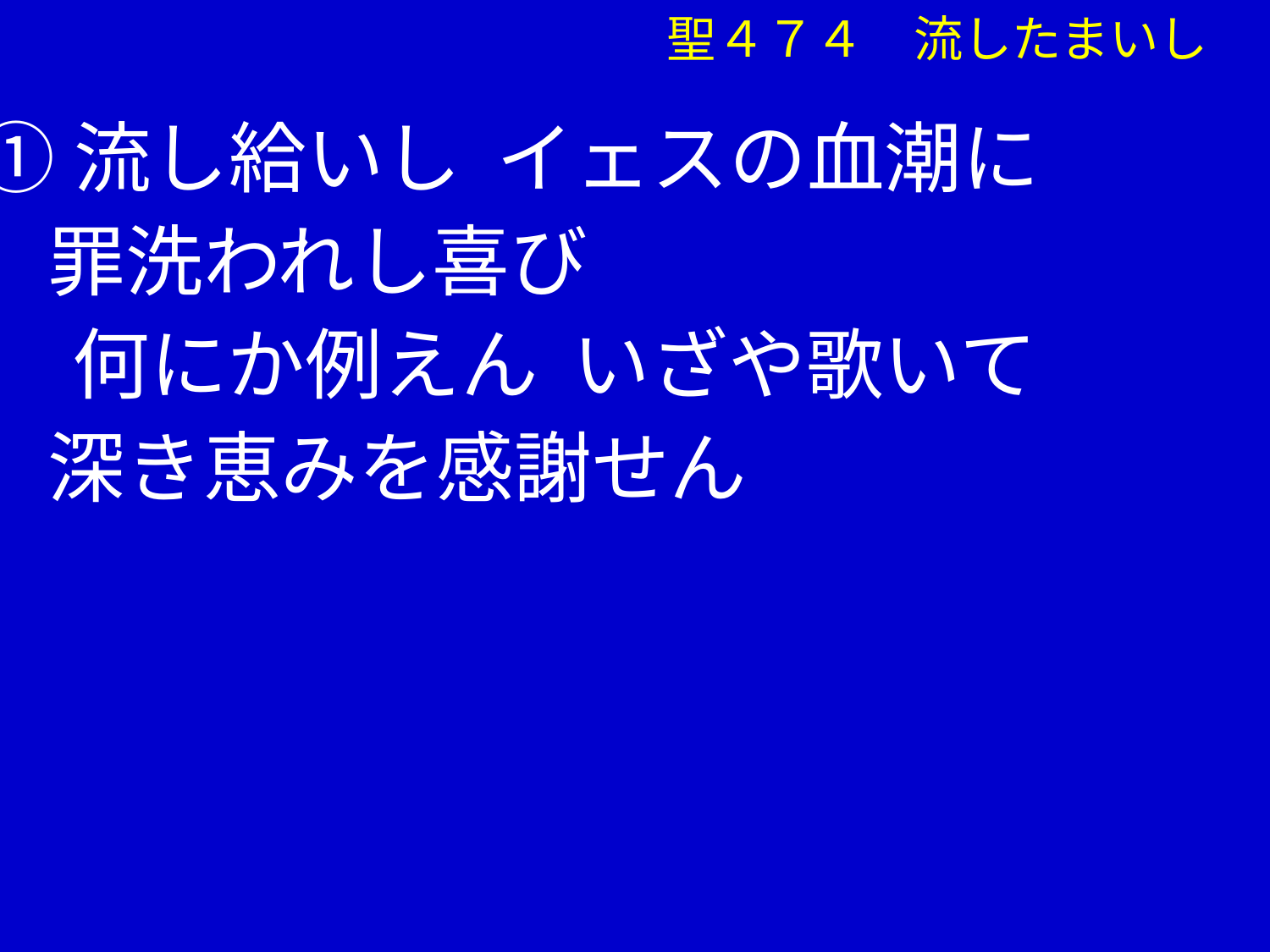

聖４７４　流したまいし
①流し給いし  イェスの血潮に
   罪洗われし喜び
　 何にか例えん  いざや歌いて
   深き恵みを感謝せん